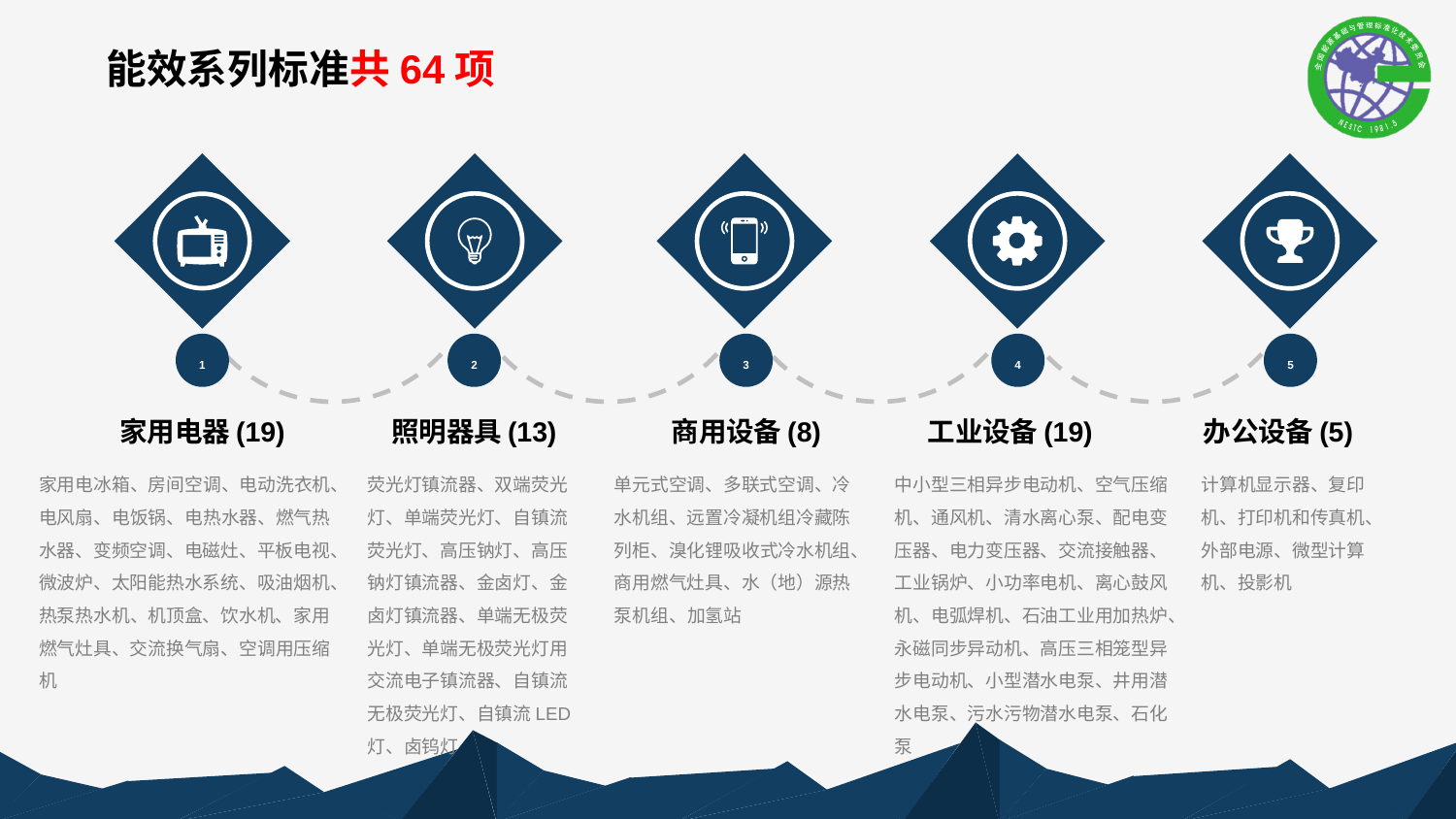

能效系列标准共64项

1
家用电器(19)
家用电冰箱、房间空调、电动洗衣机、电风扇、电饭锅、电热水器、燃气热水器、变频空调、电磁灶、平板电视、微波炉、太阳能热水系统、吸油烟机、热泵热水机、机顶盒、饮水机、家用燃气灶具、交流换气扇、空调用压缩机

2
照明器具(13)
荧光灯镇流器、双端荧光灯、单端荧光灯、自镇流荧光灯、高压钠灯、高压钠灯镇流器、金卤灯、金卤灯镇流器、单端无极荧光灯、单端无极荧光灯用交流电子镇流器、自镇流无极荧光灯、自镇流LED灯、卤钨灯

3
商用设备(8)
单元式空调、多联式空调、冷水机组、远置冷凝机组冷藏陈列柜、溴化锂吸收式冷水机组、商用燃气灶具、水（地）源热泵机组、加氢站

4
工业设备(19)
中小型三相异步电动机、空气压缩机、通风机、清水离心泵、配电变压器、电力变压器、交流接触器、工业锅炉、小功率电机、离心鼓风机、电弧焊机、石油工业用加热炉、永磁同步异动机、高压三相笼型异步电动机、小型潜水电泵、井用潜水电泵、污水污物潜水电泵、石化泵

5
办公设备(5)
计算机显示器、复印机、打印机和传真机、外部电源、微型计算机、投影机